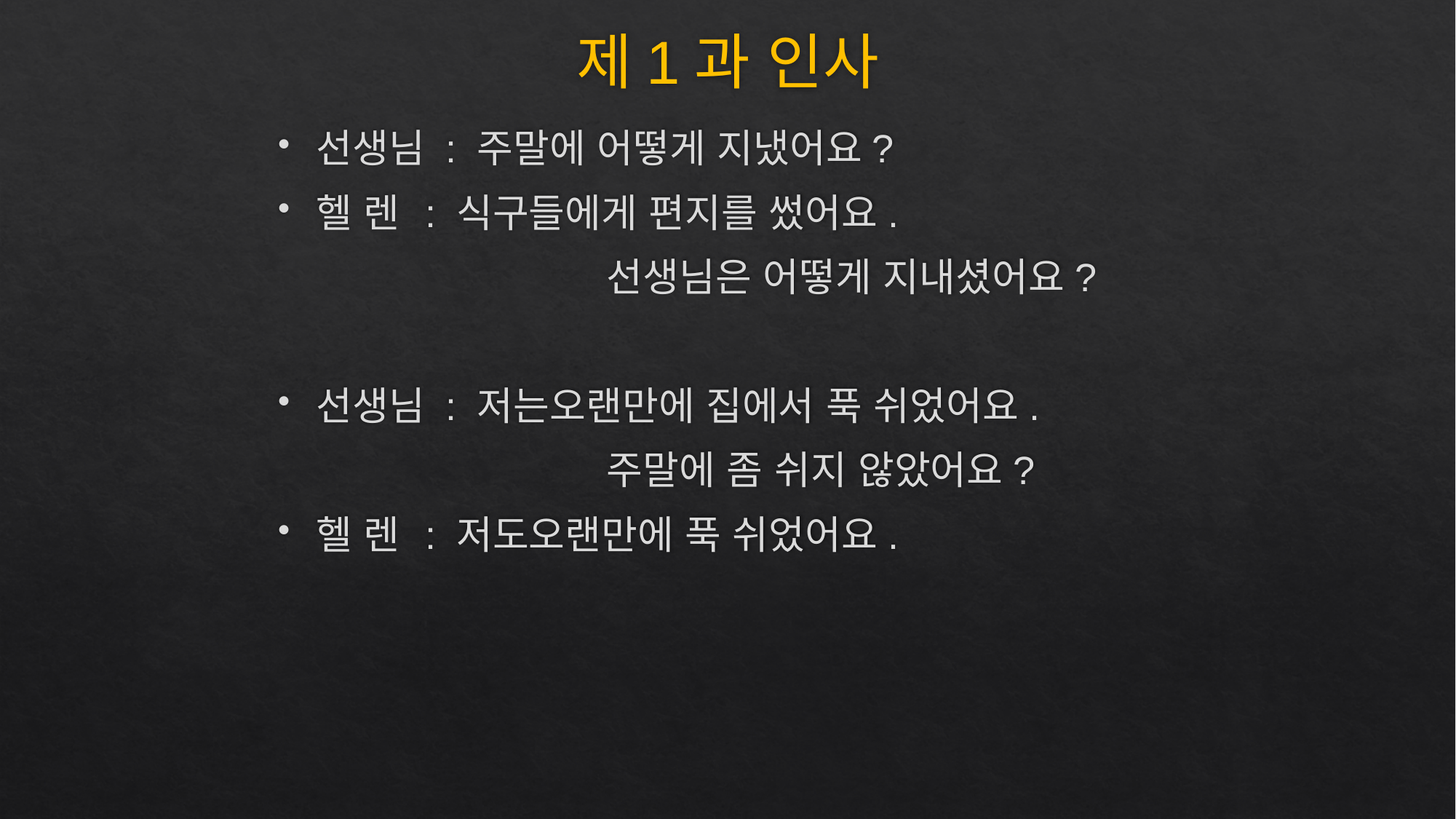

# 제1과 인사
선생님 : 주말에 어떻게 지냈어요?
헬 렌	: 식구들에게 편지를 썼어요.
			선생님은 어떻게 지내셨어요?

선생님 : 저는오랜만에 집에서 푹 쉬었어요.
			주말에 좀 쉬지 않았어요?
헬 렌 	: 저도오랜만에 푹 쉬었어요.